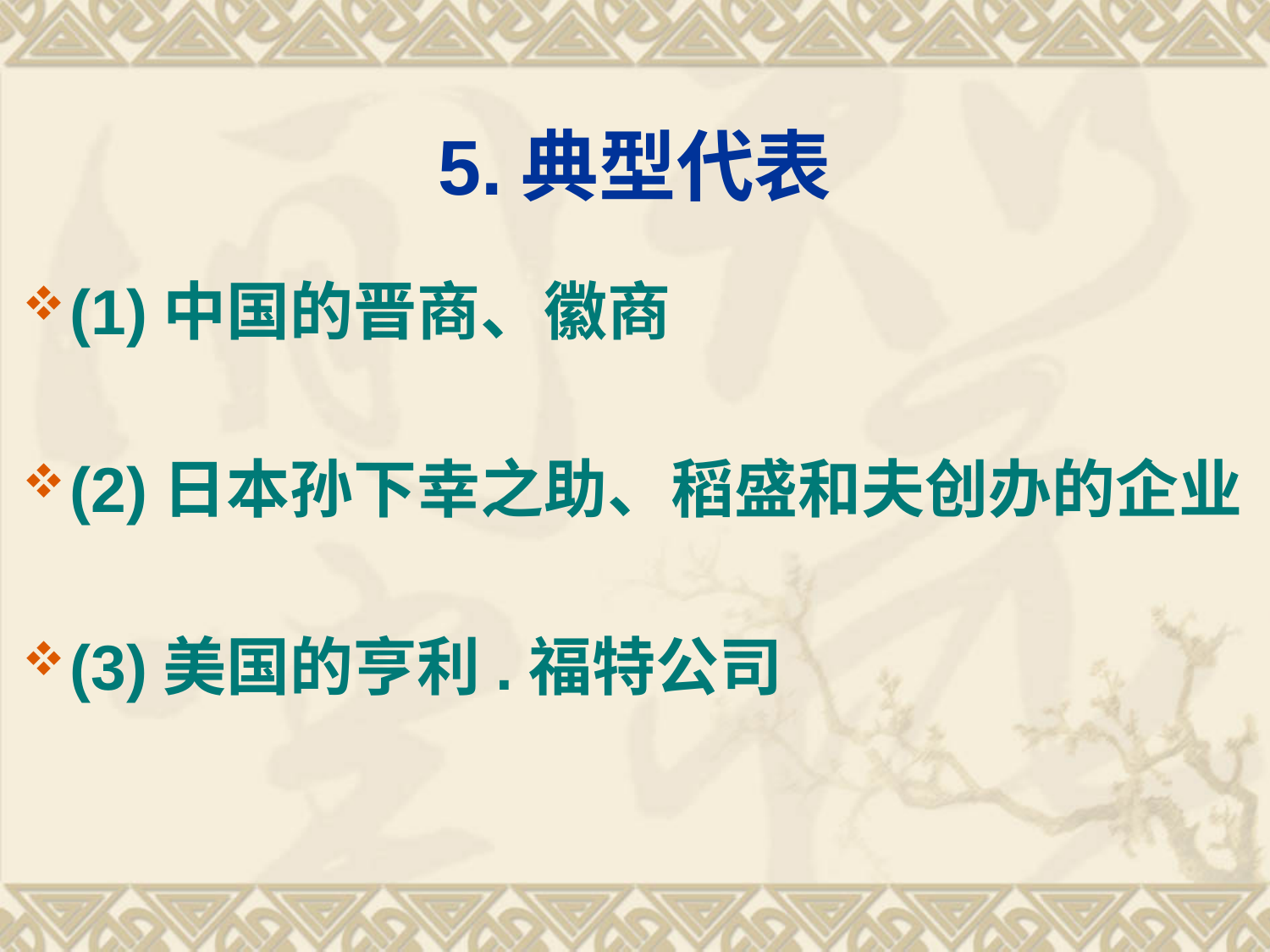

5.典型代表
(1)中国的晋商、徽商

(2)日本孙下幸之助、稻盛和夫创办的企业

(3)美国的亨利.福特公司